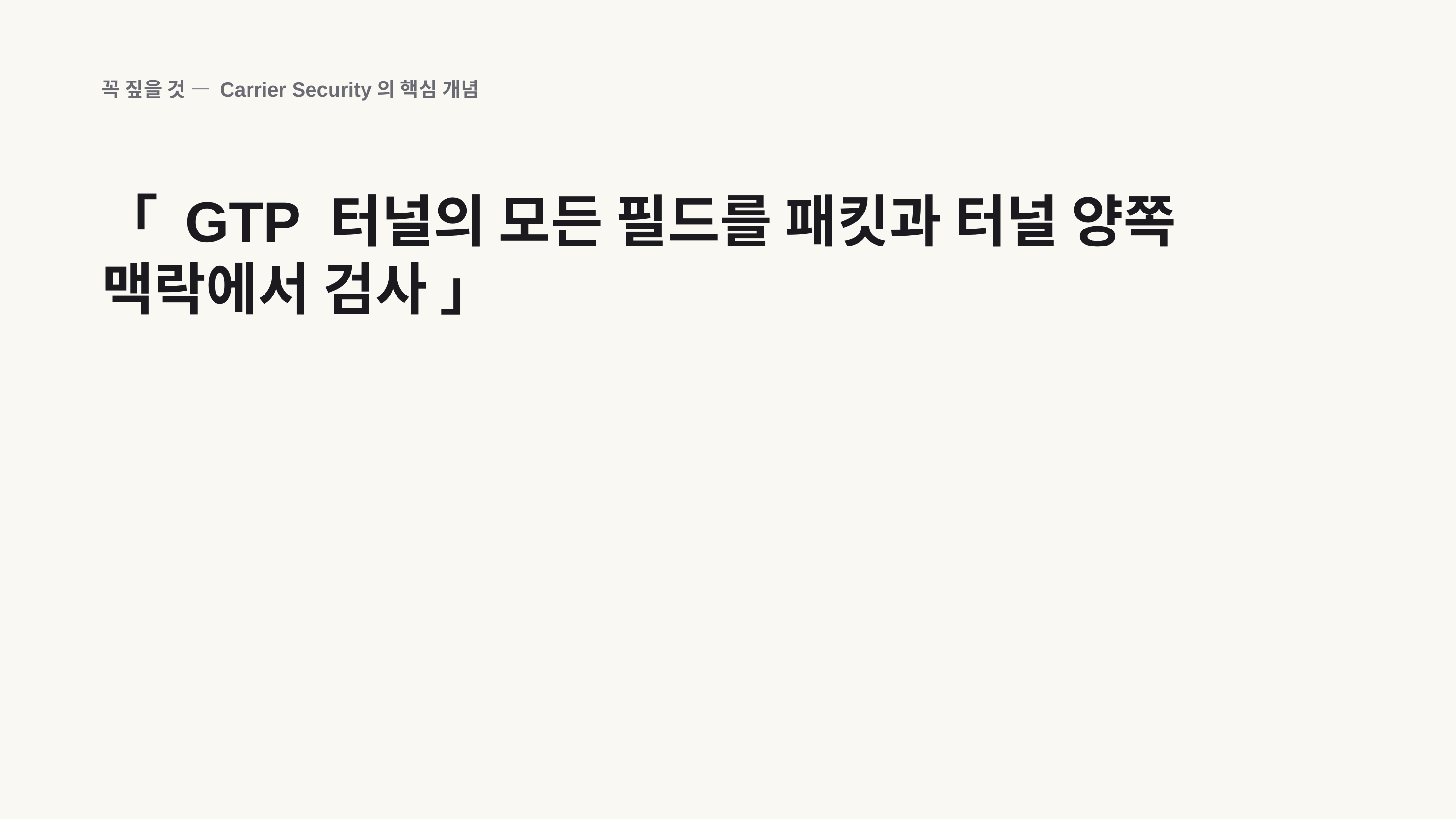

꼭 짚을 것 — Carrier Security의 핵심 개념
「 GTP 터널의 모든 필드를 패킷과 터널 양쪽 맥락에서 검사 」